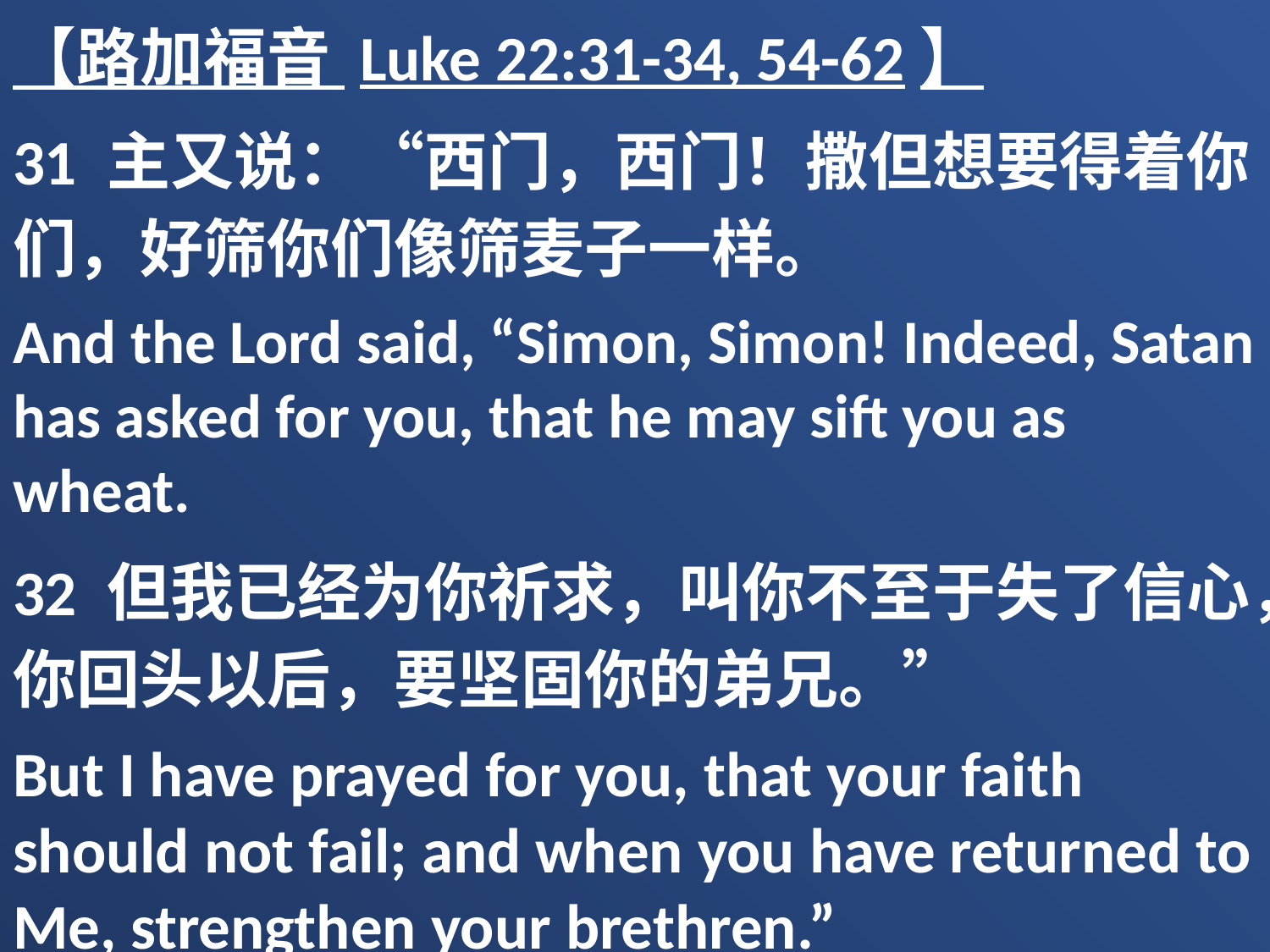

【路加福音 Luke 22:31-34, 54-62】
31 主又说：“西门，西门！撒但想要得着你们，好筛你们像筛麦子一样。
And the Lord said, “Simon, Simon! Indeed, Satan has asked for you, that he may sift you as wheat.
32 但我已经为你祈求，叫你不至于失了信心，你回头以后，要坚固你的弟兄。”
But I have prayed for you, that your faith should not fail; and when you have returned to Me, strengthen your brethren.”